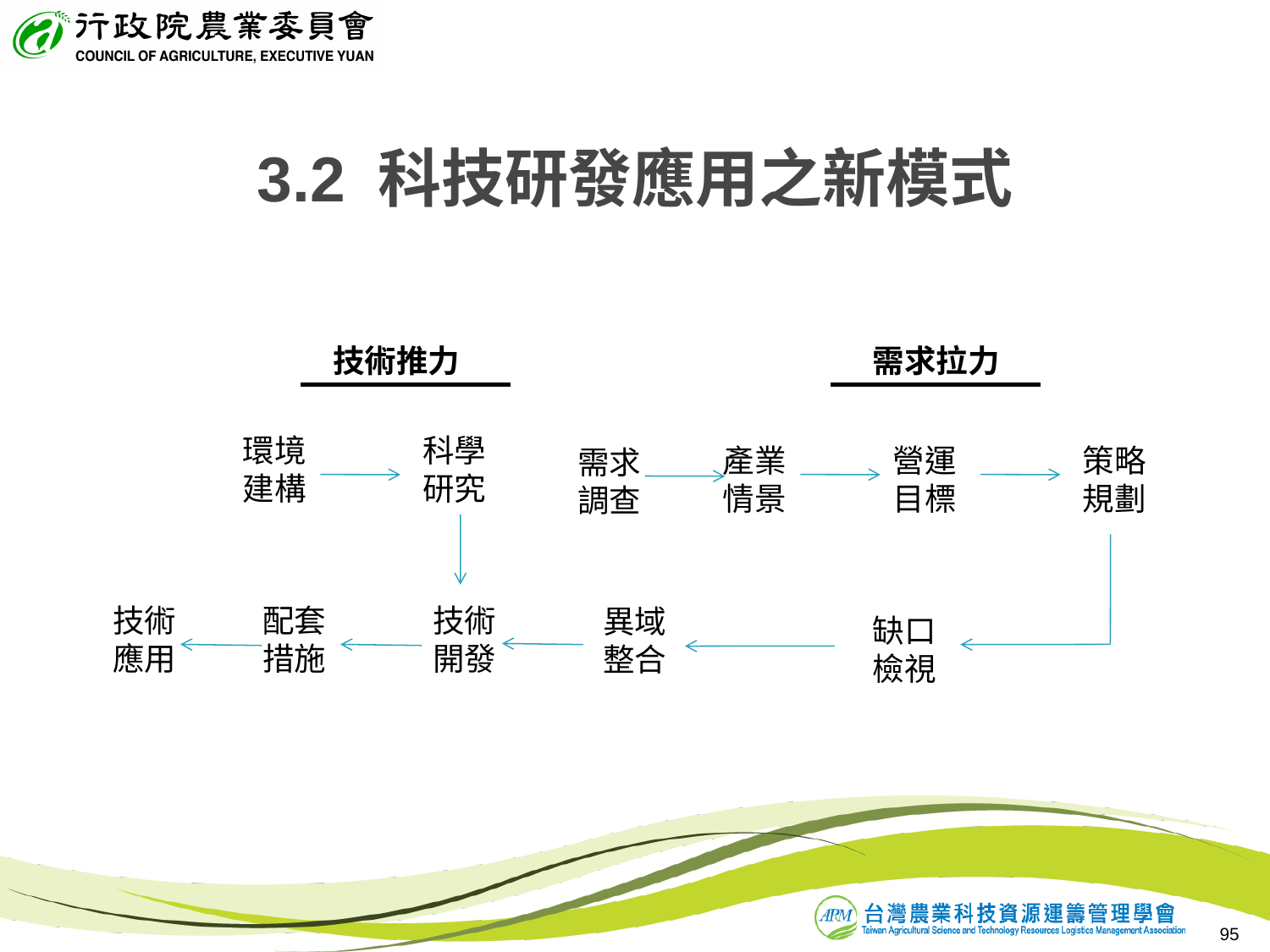

# 3.2 科技研發應用之新模式
技術推力
需求拉力
環境
建構
科學
研究
產業
情景
營運
目標
策略
規劃
需求
調查
技術
應用
配套
措施
技術
開發
異域
整合
缺口
檢視
95